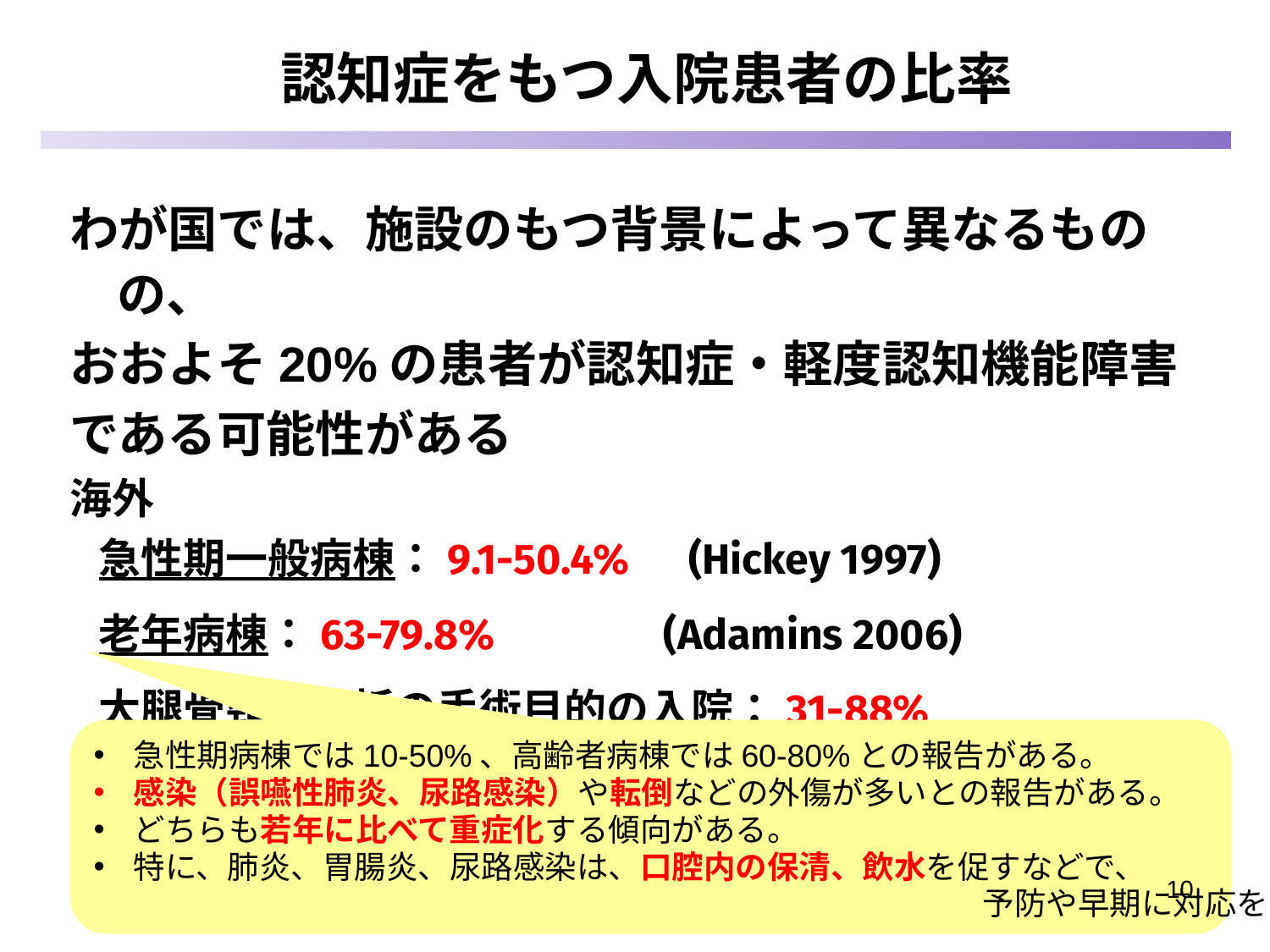

認知症をもつ入院患者の比率

わが国では、施設のもつ背景によって異なるものの、
おおよそ20%の患者が認知症・軽度認知機能障害
である可能性がある
海外
  急性期一般病棟：9.1-50.4%      (Hickey 1997)
  老年病棟：63-79.8%                 (Adamins 2006)
  大腿骨頸部骨折の手術目的の入院：31-88%
                                        	 (Homes 2000)

急性期病棟では10-50%、高齢者病棟では60-80%との報告がある。
感染（誤嚥性肺炎、尿路感染）や転倒などの外傷が多いとの報告がある。
どちらも若年に比べて重症化する傾向がある。
特に、肺炎、胃腸炎、尿路感染は、口腔内の保清、飲水を促すなどで、
　　　　　　　　　　　　　　　　　　　　　　　　　　　　予防や早期に対応をすることが可能

10